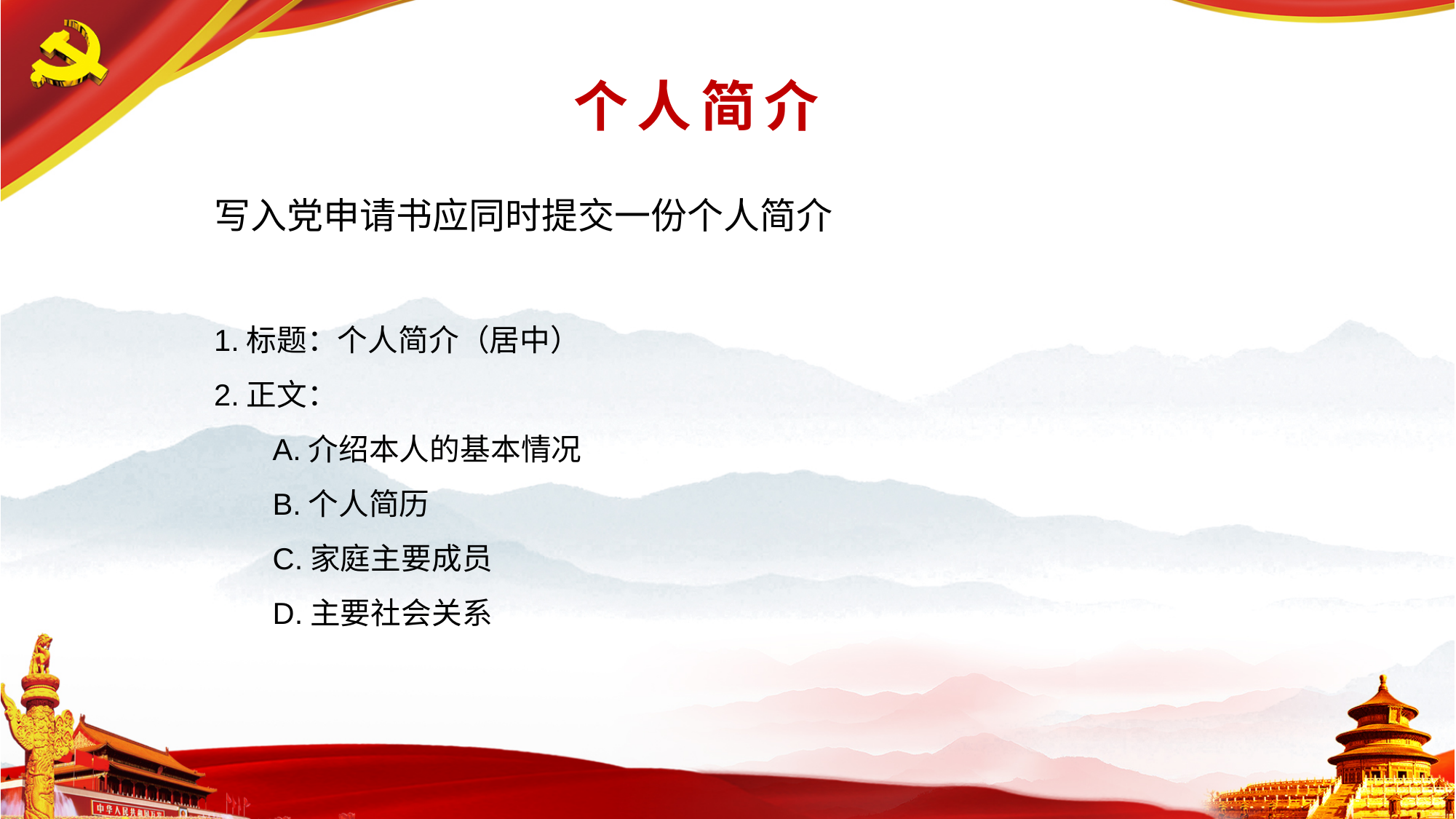

# 个人简介
写入党申请书应同时提交一份个人简介

1.标题：个人简介（居中）
2.正文：
       A.介绍本人的基本情况
       B.个人简历
       C.家庭主要成员
       D.主要社会关系